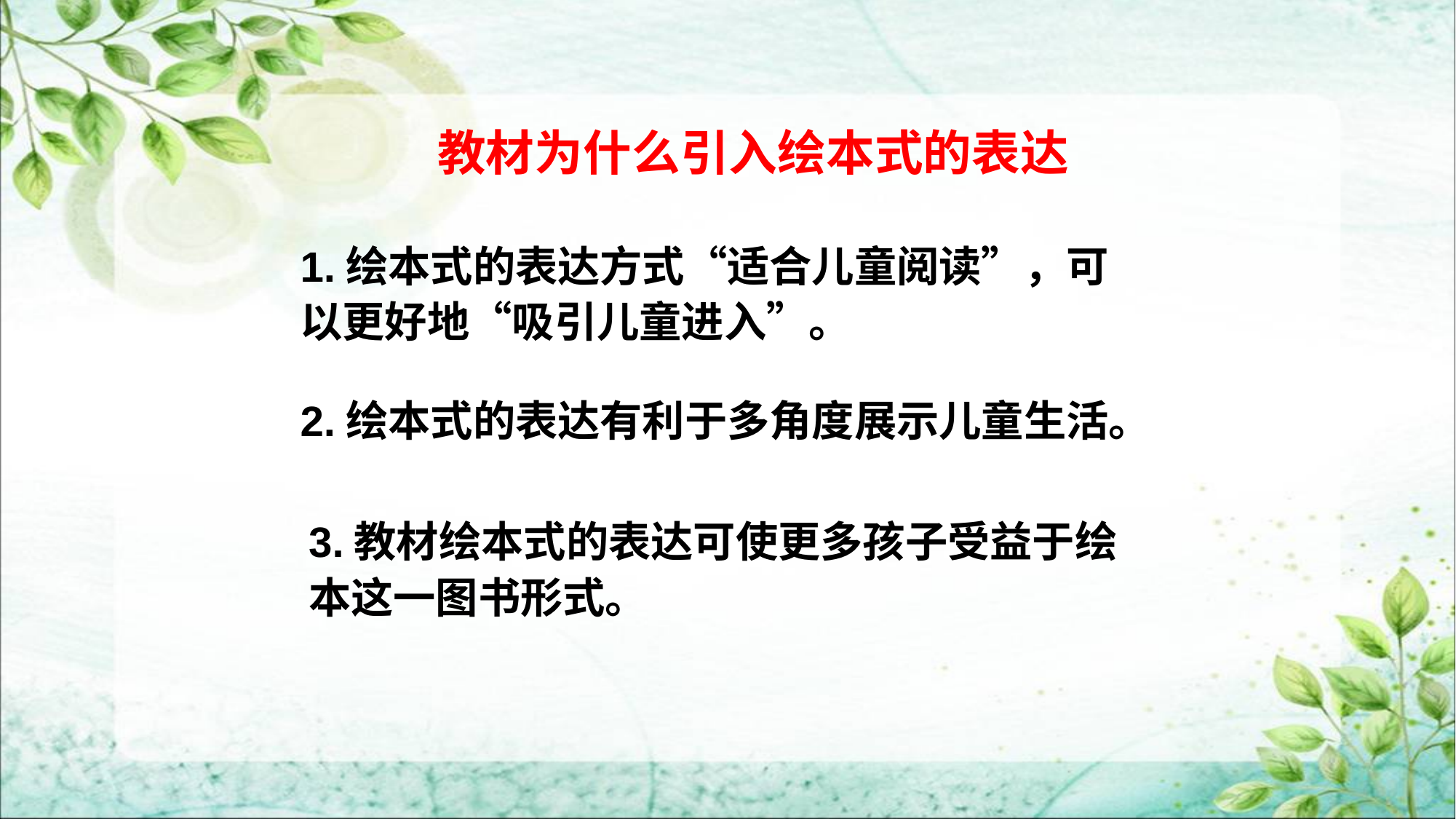

教材为什么引入绘本式的表达
1.绘本式的表达方式“适合儿童阅读”，可以更好地“吸引儿童进入”。
2.绘本式的表达有利于多角度展示儿童生活。
3.教材绘本式的表达可使更多孩子受益于绘本这一图书形式。